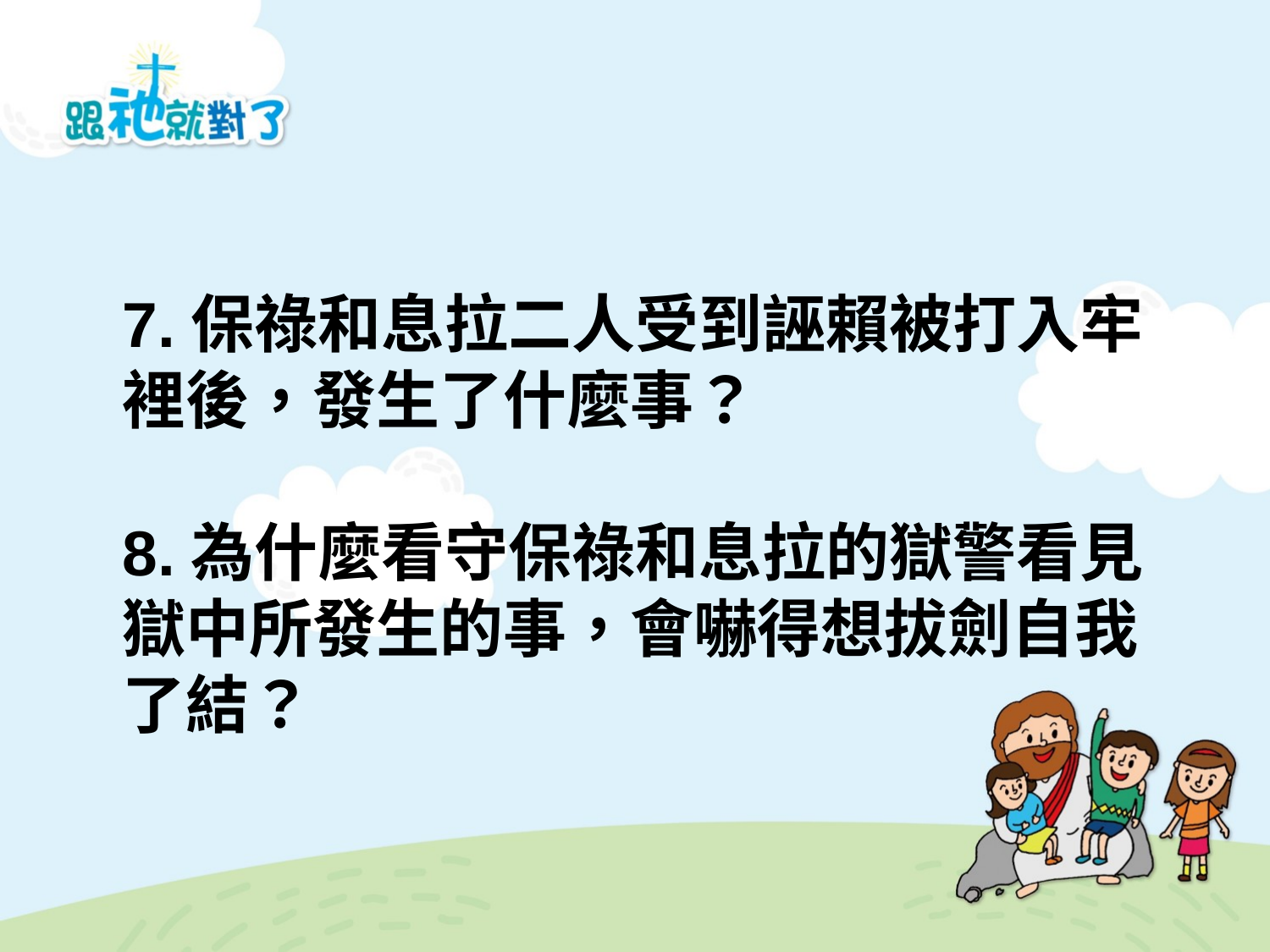

7.保祿和息拉二人受到誣賴被打入牢裡後，發生了什麼事？

8.為什麼看守保祿和息拉的獄警看見獄中所發生的事，會嚇得想拔劍自我了結？